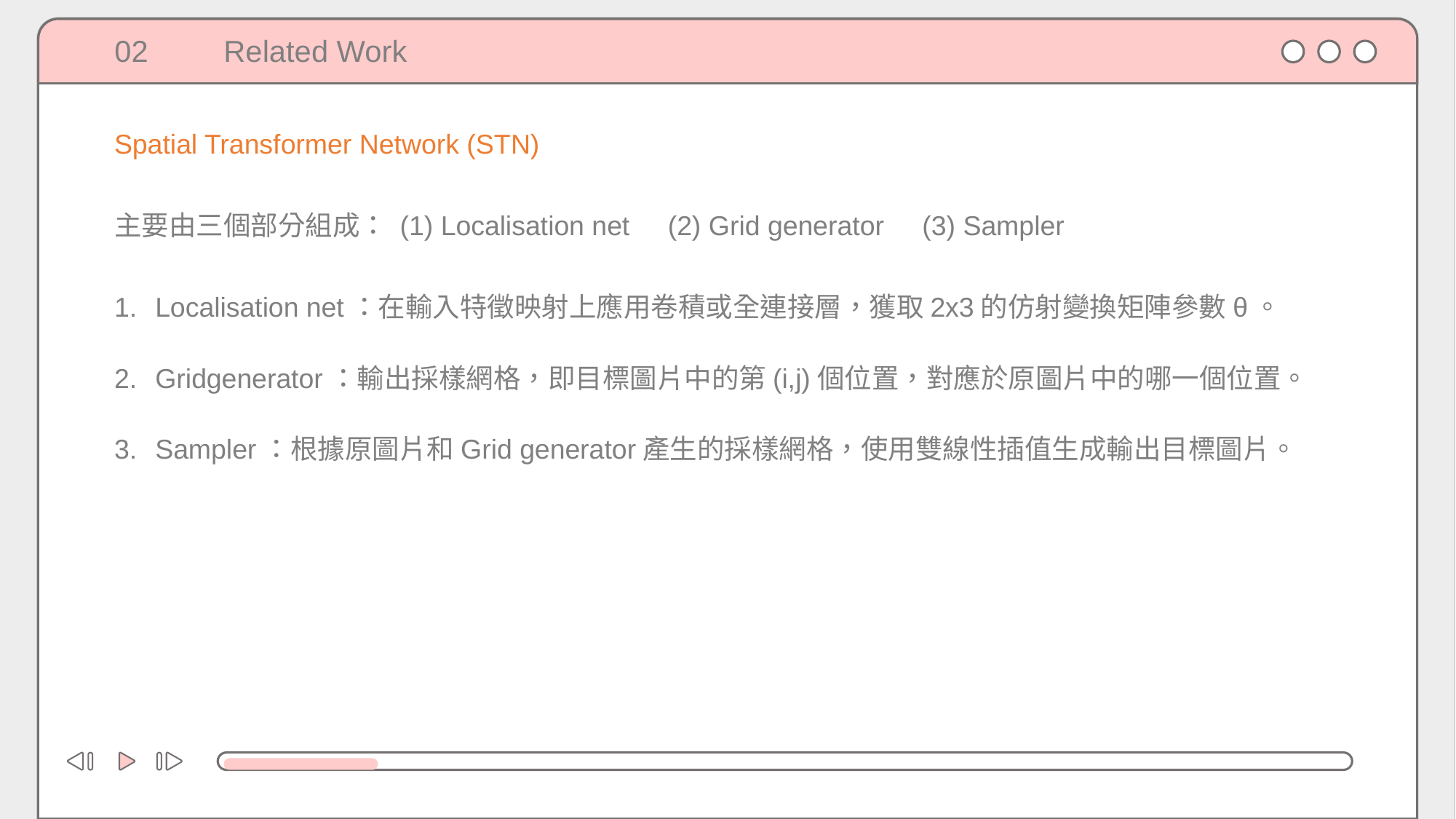

02	Related Work
Spatial Transformer Network (STN)

主要由三個部分組成： (1) Localisation net     (2) Grid generator     (3) Sampler

Localisation net：在輸入特徵映射上應用卷積或全連接層，獲取2x3的仿射變換矩陣參數θ。

Gridgenerator：輸出採樣網格，即目標圖片中的第(i,j)個位置，對應於原圖片中的哪一個位置。

Sampler：根據原圖片和Grid generator產生的採樣網格，使用雙線性插值生成輸出目標圖片。